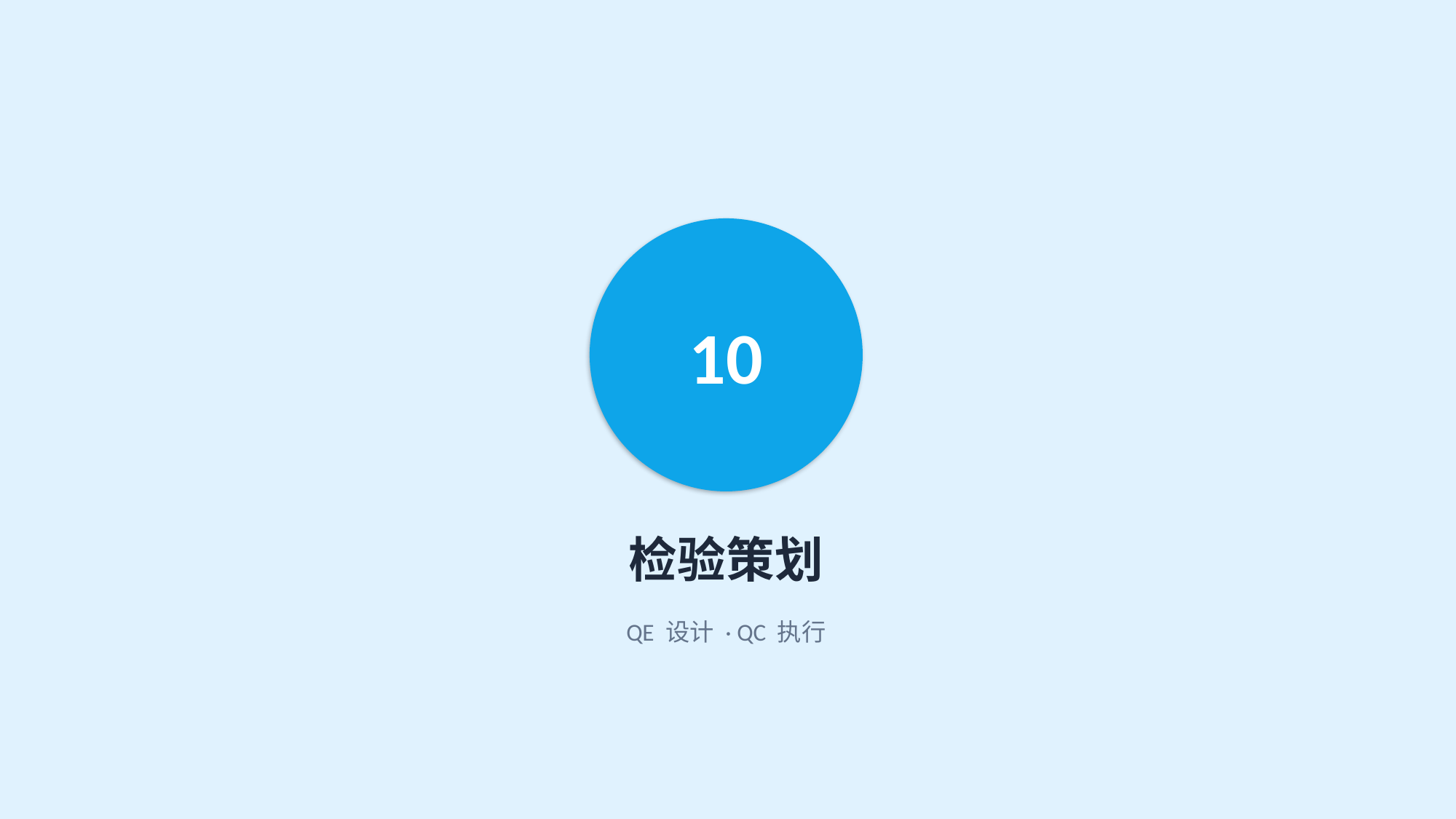

10
检验策划
QE 设计 · QC 执行